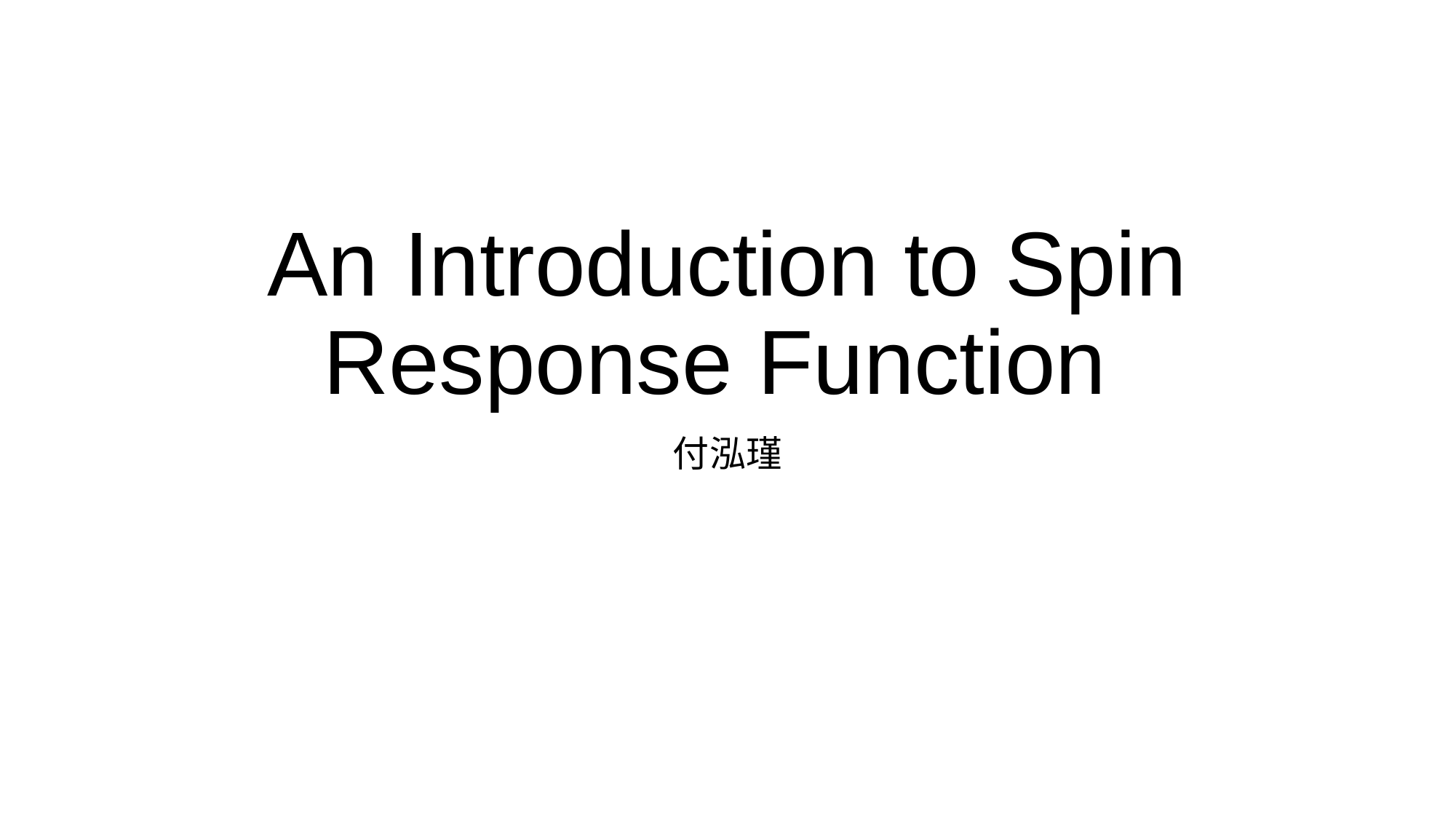

# An Introduction to Spin Response Function
付泓瑾